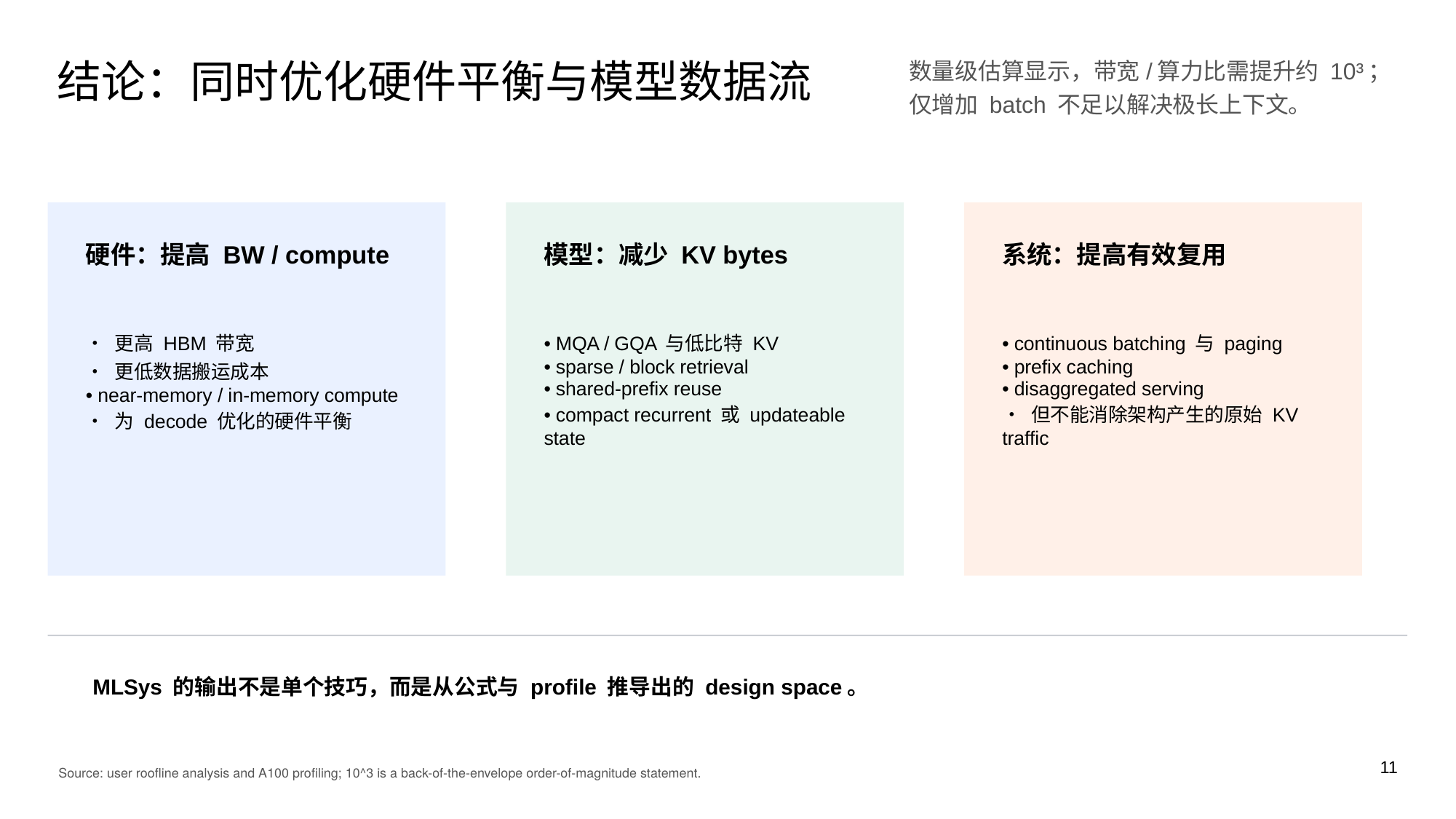

结论：同时优化硬件平衡与模型数据流
数量级估算显示，带宽/算力比需提升约 10³；仅增加 batch 不足以解决极长上下文。

硬件：提高 BW / compute
模型：减少 KV bytes
系统：提高有效复用
• 更高 HBM 带宽
• 更低数据搬运成本
• near-memory / in-memory compute
• 为 decode 优化的硬件平衡
• MQA / GQA 与低比特 KV
• sparse / block retrieval
• shared-prefix reuse
• compact recurrent 或 updateable state
• continuous batching 与 paging
• prefix caching
• disaggregated serving
• 但不能消除架构产生的原始 KV traffic

MLSys 的输出不是单个技巧，而是从公式与 profile 推导出的 design space。
11
Source: user roofline analysis and A100 profiling; 10^3 is a back-of-the-envelope order-of-magnitude statement.